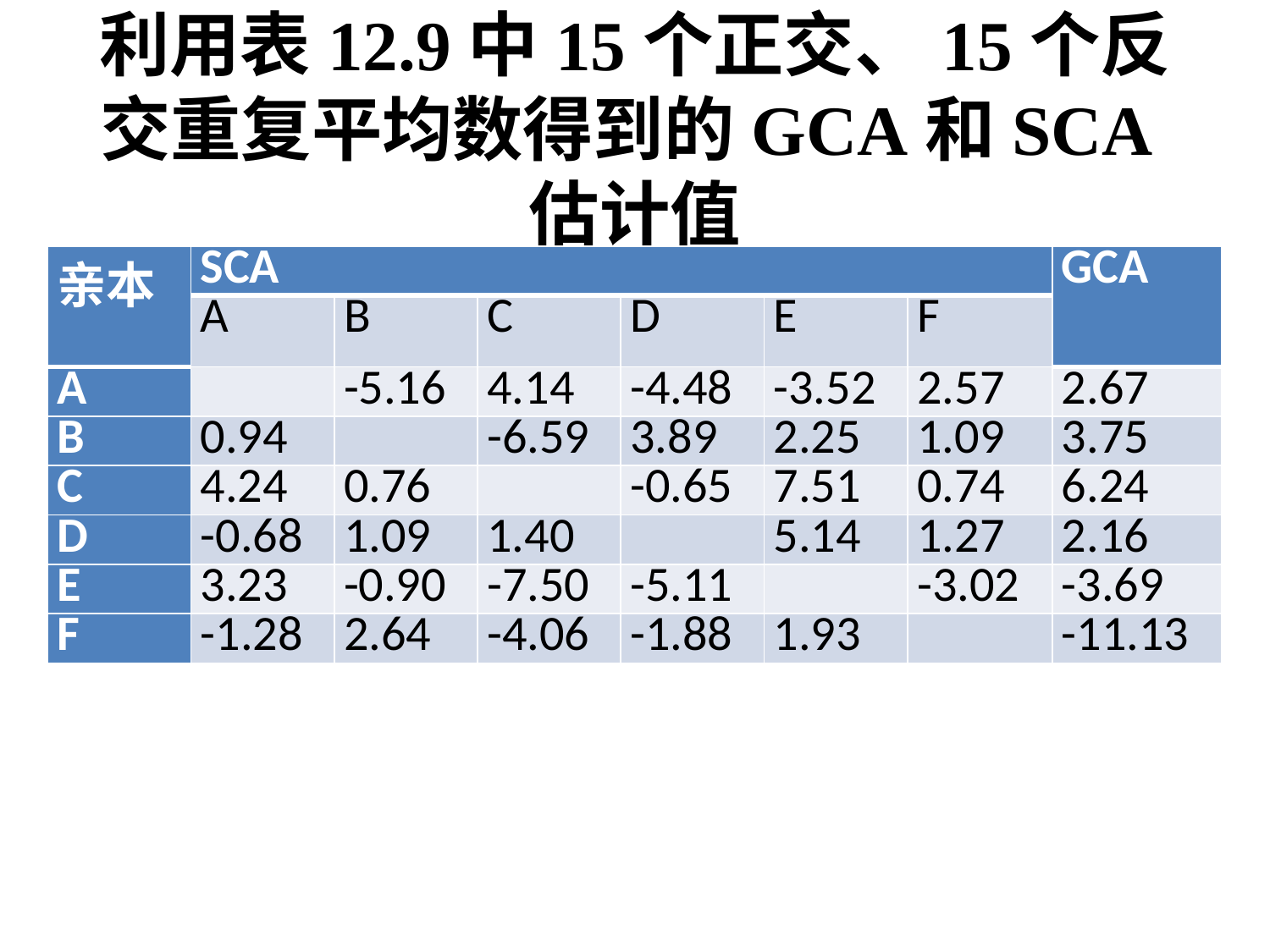

# 利用表12.9中15个正交、15个反交重复平均数得到的GCA和SCA估计值
| 亲本 | SCA |  |  |  |  |  | GCA |
| --- | --- | --- | --- | --- | --- | --- | --- |
|  | A | B | C | D | E | F |  |
| A |  | -5.16 | 4.14 | -4.48 | -3.52 | 2.57 | 2.67 |
| B | 0.94 |  | -6.59 | 3.89 | 2.25 | 1.09 | 3.75 |
| C | 4.24 | 0.76 |  | -0.65 | 7.51 | 0.74 | 6.24 |
| D | -0.68 | 1.09 | 1.40 |  | 5.14 | 1.27 | 2.16 |
| E | 3.23 | -0.90 | -7.50 | -5.11 |  | -3.02 | -3.69 |
| F | -1.28 | 2.64 | -4.06 | -1.88 | 1.93 |  | -11.13 |